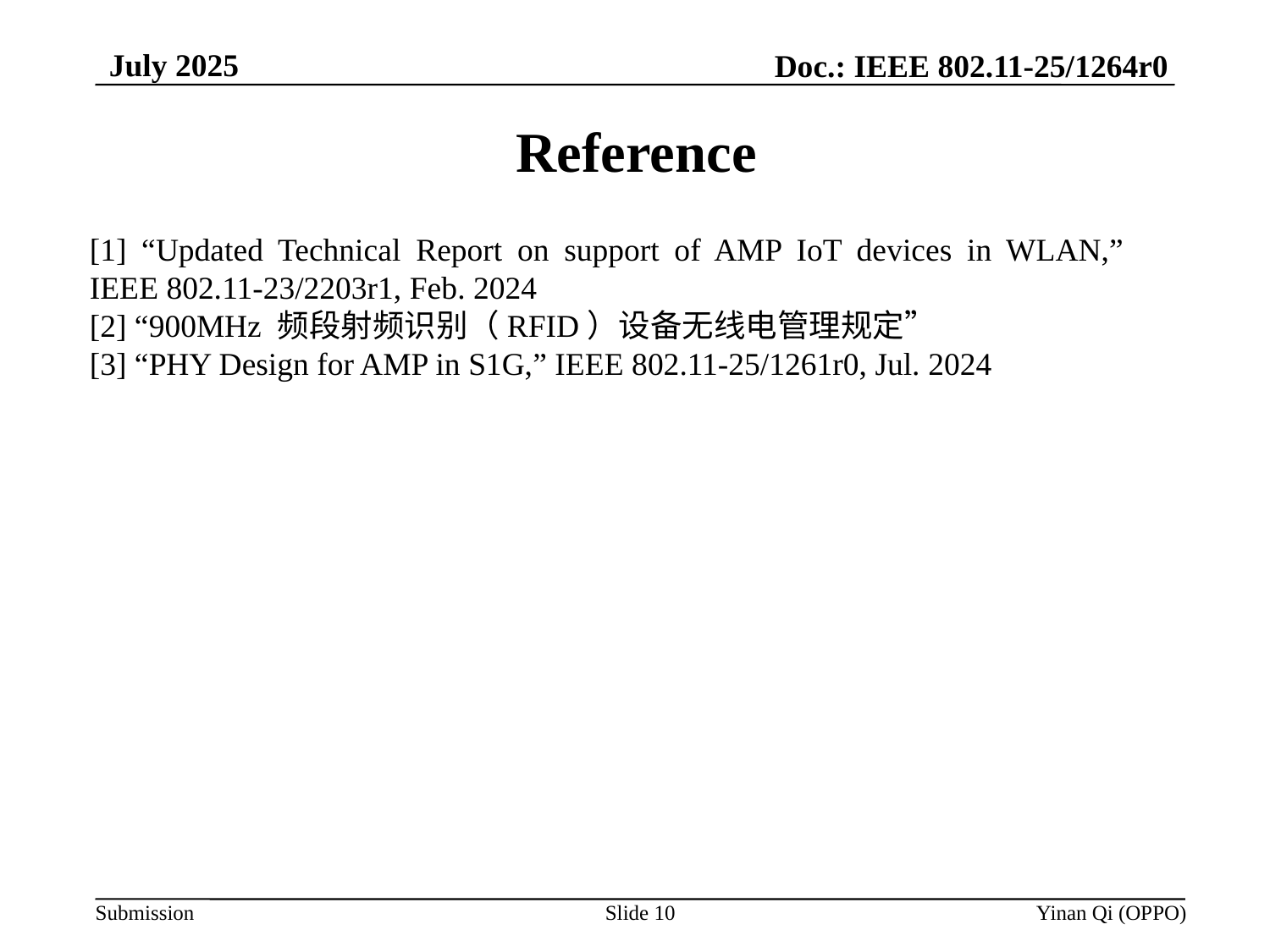

July 2025
Doc.: IEEE 802.11-25/1264r0
# Reference
[1] “Updated Technical Report on support of AMP IoT devices in WLAN,” IEEE 802.11-23/2203r1, Feb. 2024
[2] “900MHz 频段射频识别（RFID）设备无线电管理规定”
[3] “PHY Design for AMP in S1G,” IEEE 802.11-25/1261r0, Jul. 2024

Slide 10
Yinan Qi (OPPO)